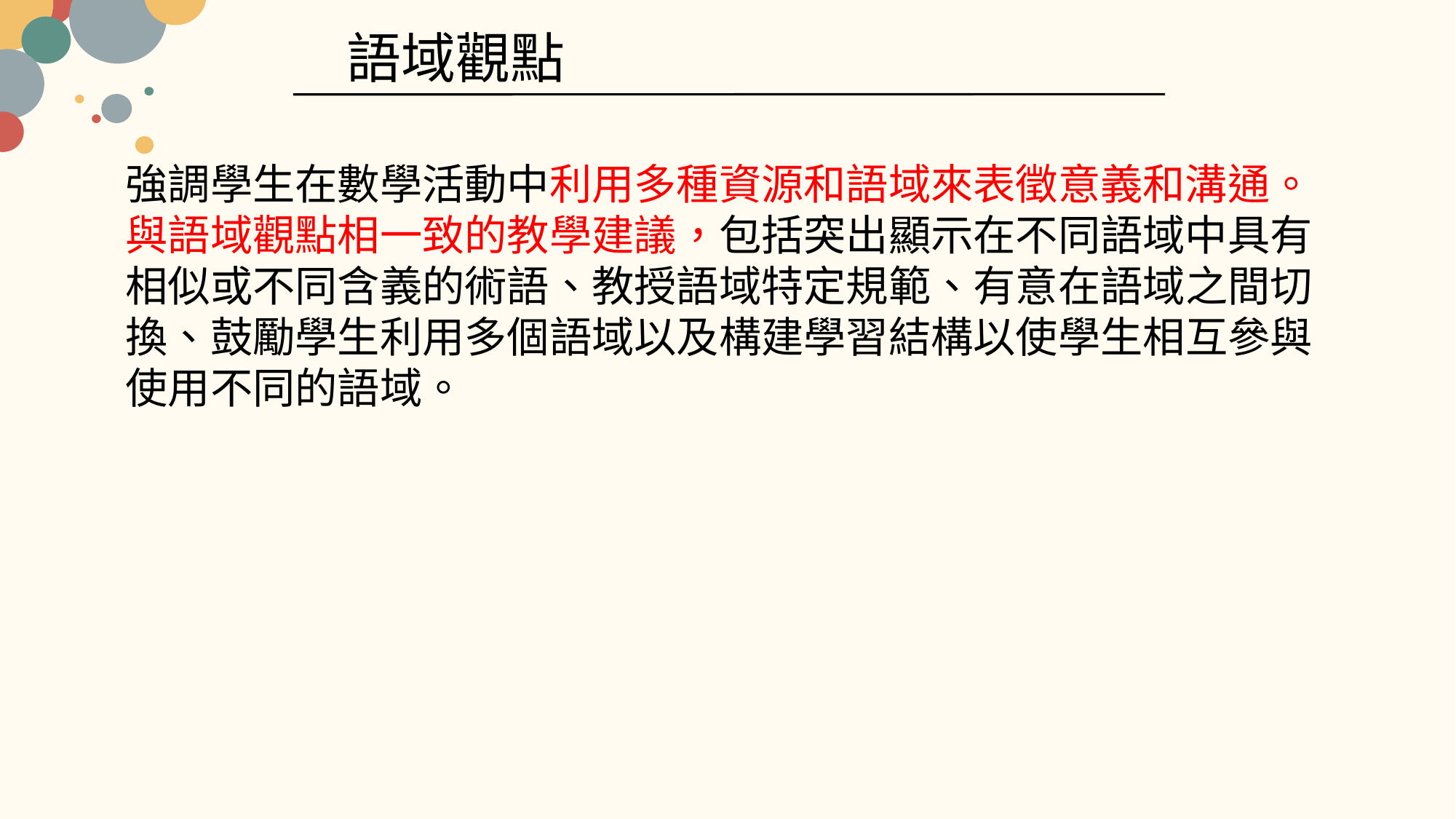

語域觀點
強調學生在數學活動中利用多種資源和語域來表徵意義和溝通。與語域觀點相一致的教學建議，包括突出顯示在不同語域中具有相似或不同含義的術語、教授語域特定規範、有意在語域之間切換、鼓勵學生利用多個語域以及構建學習結構以使學生相互參與使用不同的語域。